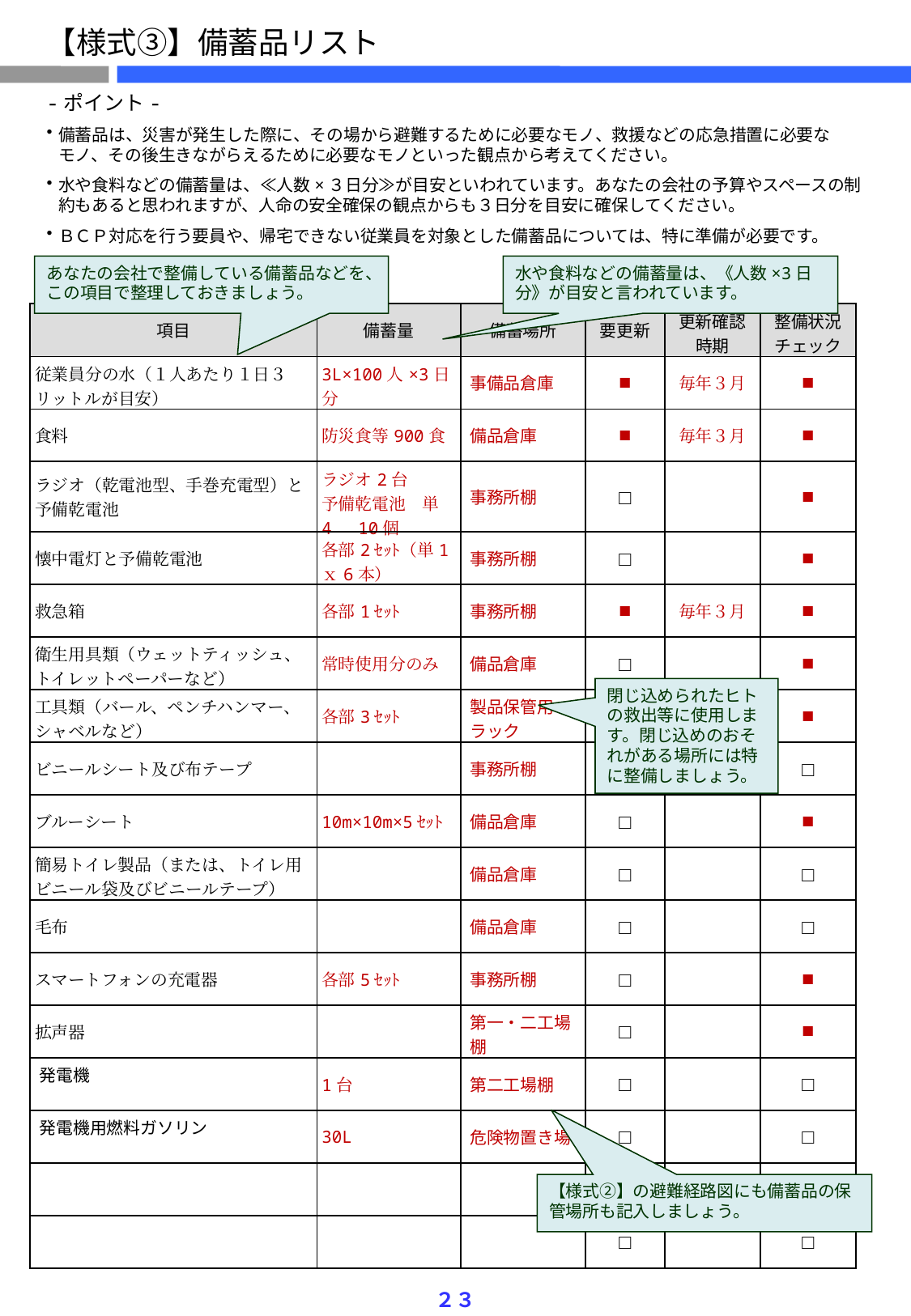

【様式③】備蓄品リスト
-ポイント-
備蓄品は、災害が発生した際に、その場から避難するために必要なモノ、救援などの応急措置に必要な
モノ、その後生きながらえるために必要なモノといった観点から考えてください。
水や食料などの備蓄量は、≪人数×３日分≫が目安といわれています。あなたの会社の予算やスペースの制約もあると思われますが、人命の安全確保の観点からも３日分を目安に確保してください。
ＢＣＰ対応を行う要員や、帰宅できない従業員を対象とした備蓄品については、特に準備が必要です。
あなたの会社で整備している備蓄品などを、この項目で整理しておきましょう。
水や食料などの備蓄量は、《人数×3日分》が目安と言われています。
| 項目 | 備蓄量 | 備蓄場所 | 要更新 | 更新確認 時期 | 整備状況チェック |
| --- | --- | --- | --- | --- | --- |
| 従業員分の水（１人あたり１日３リットルが目安） | 3L×100人×3日分 | 事備品倉庫 | ■ | 毎年３月 | ■ |
| 食料 | 防災食等900食 | 備品倉庫 | ■ | 毎年３月 | ■ |
| ラジオ（乾電池型、手巻充電型）と予備乾電池 | ラジオ2台 予備乾電池　単4　10個 | 事務所棚 | □ |  | ■ |
| 懐中電灯と予備乾電池 | 各部2ｾｯﾄ（単1ｘ6本） | 事務所棚 | □ |  | ■ |
| 救急箱 | 各部1ｾｯﾄ | 事務所棚 | ■ | 毎年３月 | ■ |
| 衛生用具類（ウェットティッシュ、トイレットペーパーなど） | 常時使用分のみ | 備品倉庫 | □ |  | ■ |
| 工具類（バール、ペンチハンマー、シャベルなど） | 各部3ｾｯﾄ | 製品保管用ラック | □ |  | ■ |
| ビニールシート及び布テープ |  | 事務所棚 | □ |  | □ |
| ブルーシート | 10m×10m×5ｾｯﾄ | 備品倉庫 | □ |  | ■ |
| 簡易トイレ製品（または、トイレ用ビニール袋及びビニールテープ） |  | 備品倉庫 | □ |  | □ |
| 毛布 |  | 備品倉庫 | □ |  | □ |
| スマートフォンの充電器 | 各部5ｾｯﾄ | 事務所棚 | □ |  | ■ |
| 拡声器 |  | 第一・二工場棚 | □ |  | ■ |
| 発電機 | 1台 | 第二工場棚 | □ |  | □ |
| 発電機用燃料ガソリン | 30L | 危険物置き場 | □ |  | □ |
|  |  |  | □ |  | □ |
|  |  |  | □ |  | □ |
閉じ込められたヒトの救出等に使用します。閉じ込めのおそれがある場所には特に整備しましょう。
【様式②】の避難経路図にも備蓄品の保管場所も記入しましょう。
２３